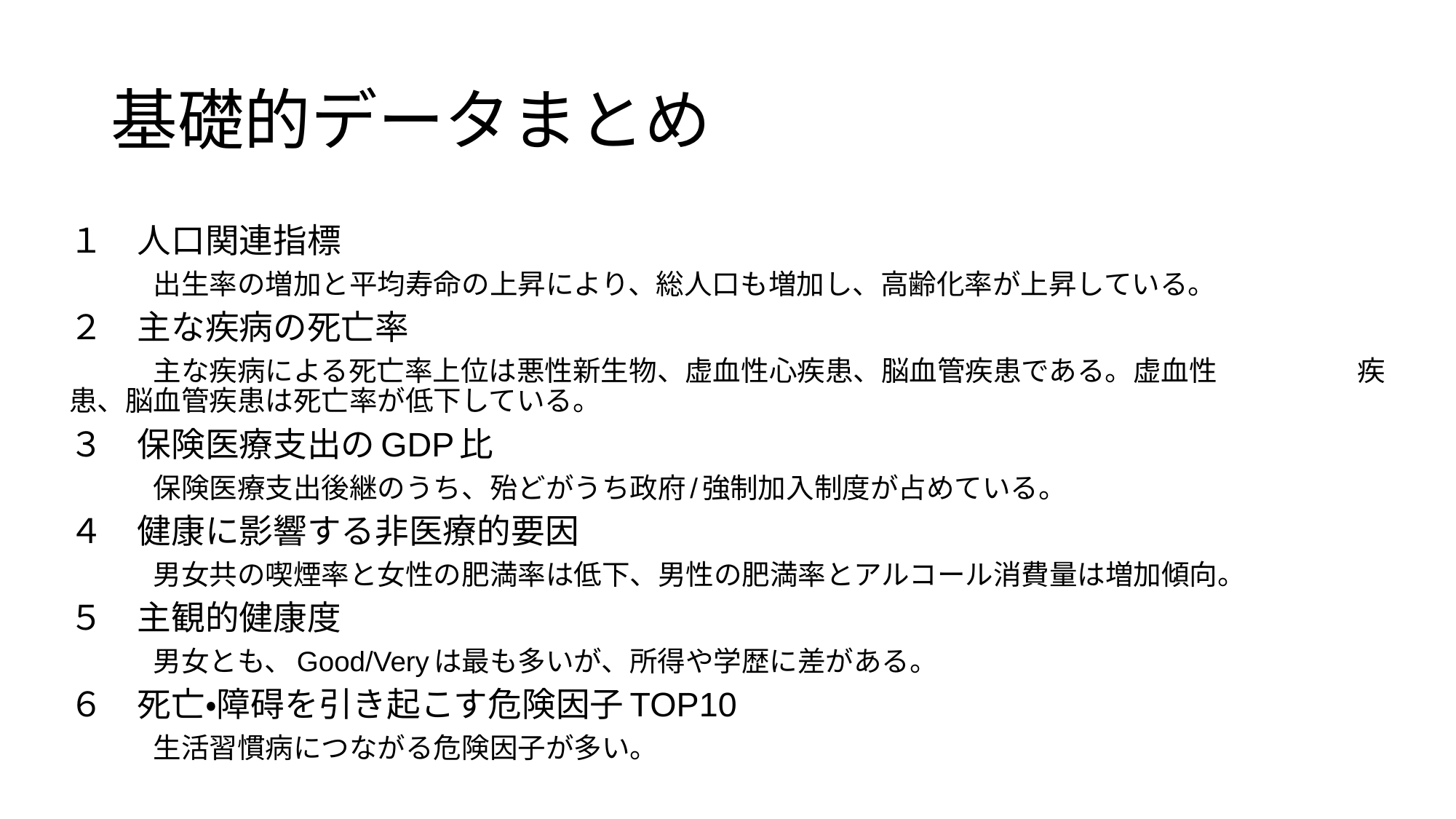

# 基礎的データまとめ
１　人口関連指標
　　　出生率の増加と平均寿命の上昇により、総人口も増加し、高齢化率が上昇している。
２　主な疾病の死亡率
　　　主な疾病による死亡率上位は悪性新生物、虚血性心疾患、脳血管疾患である。虚血性　　　　　疾患、脳血管疾患は死亡率が低下している。
３　保険医療支出のGDP比
　　　保険医療支出後継のうち、殆どがうち政府/強制加入制度が占めている。
４　健康に影響する非医療的要因
　　　男女共の喫煙率と女性の肥満率は低下、男性の肥満率とアルコール消費量は増加傾向。
５　主観的健康度
　　　男女とも、Good/Veryは最も多いが、所得や学歴に差がある。
６　死亡・障碍を引き起こす危険因子TOP10
　　　生活習慣病につながる危険因子が多い。